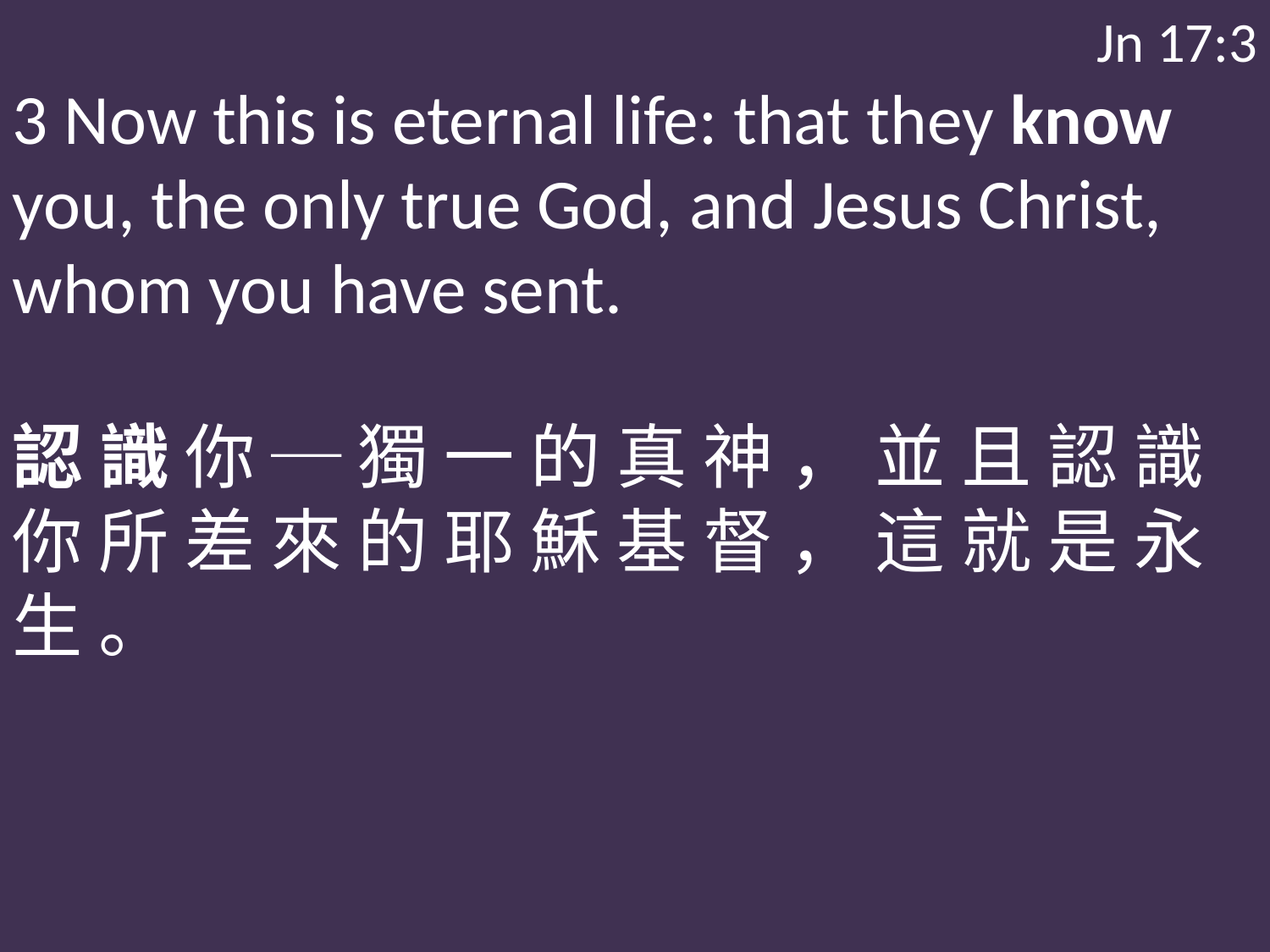

Jn 17:3
3 Now this is eternal life: that they know you, the only true God, and Jesus Christ, whom you have sent.

認 識 你 ─ 獨 一 的 真 神 ， 並 且 認 識 你 所 差 來 的 耶 穌 基 督 ， 這 就 是 永 生 。